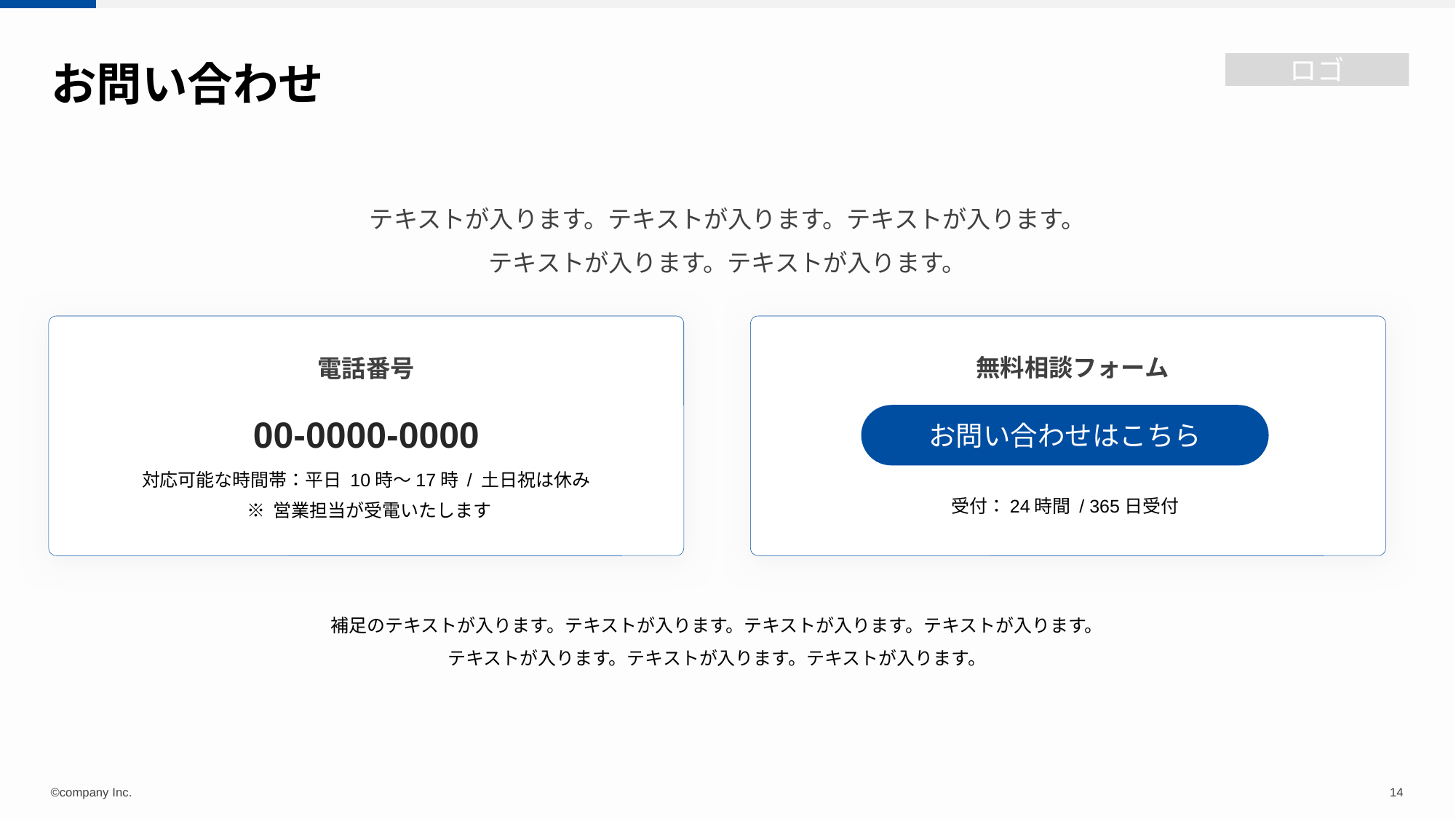

お問い合わせ
テキストが入ります。テキストが入ります。テキストが入ります。
テキストが入ります。テキストが入ります。

無料相談フォーム
電話番号
00-0000-0000
お問い合わせはこちら
対応可能な時間帯：平日 10時～17時 / 土日祝は休み
受付：24時間 / 365日受付
※ 営業担当が受電いたします
補足のテキストが入ります。テキストが入ります。テキストが入ります。テキストが入ります。
テキストが入ります。テキストが入ります。テキストが入ります。